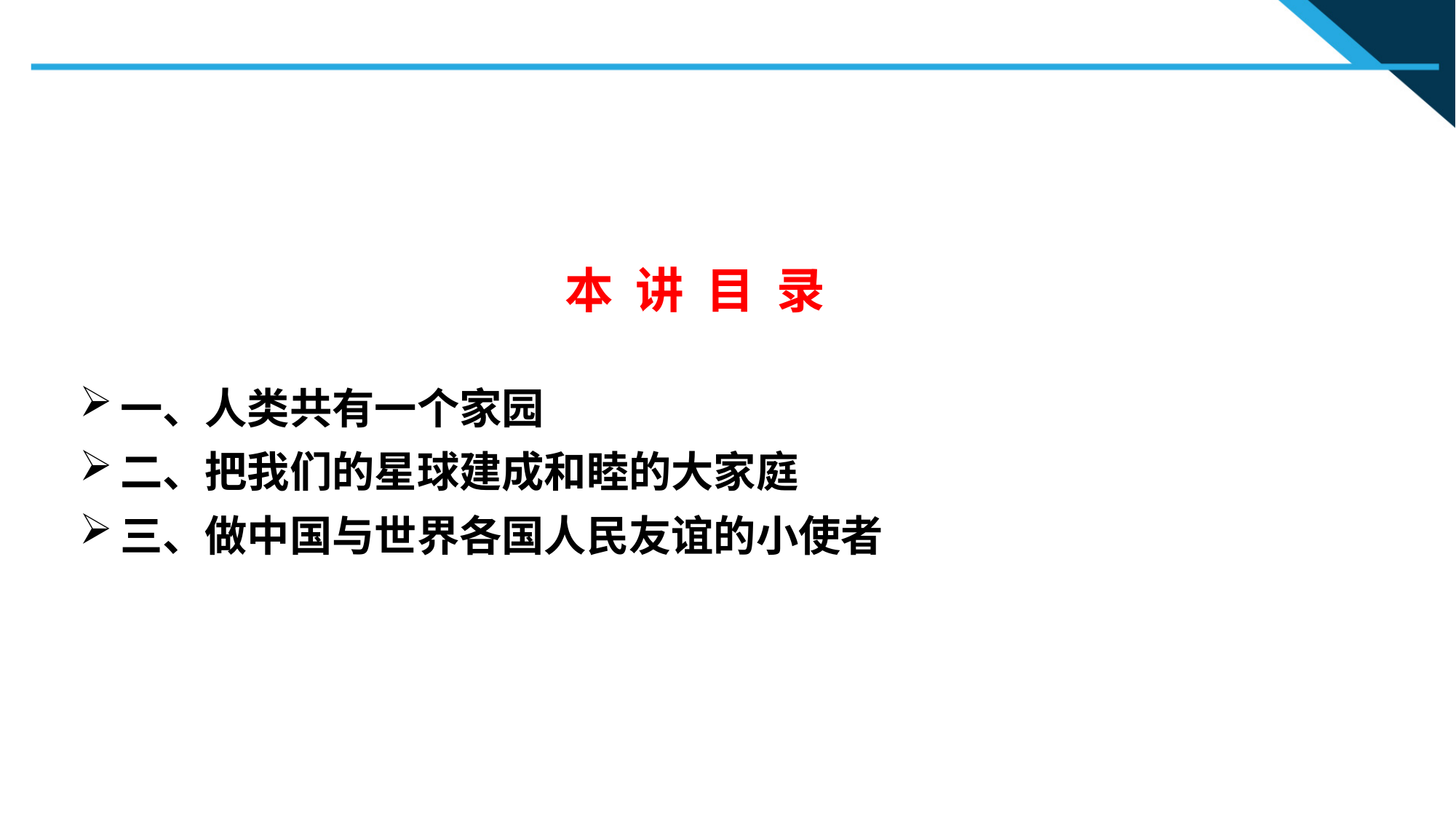

本  讲  目  录

一、人类共有一个家园
二、把我们的星球建成和睦的大家庭
三、做中国与世界各国人民友谊的小使者